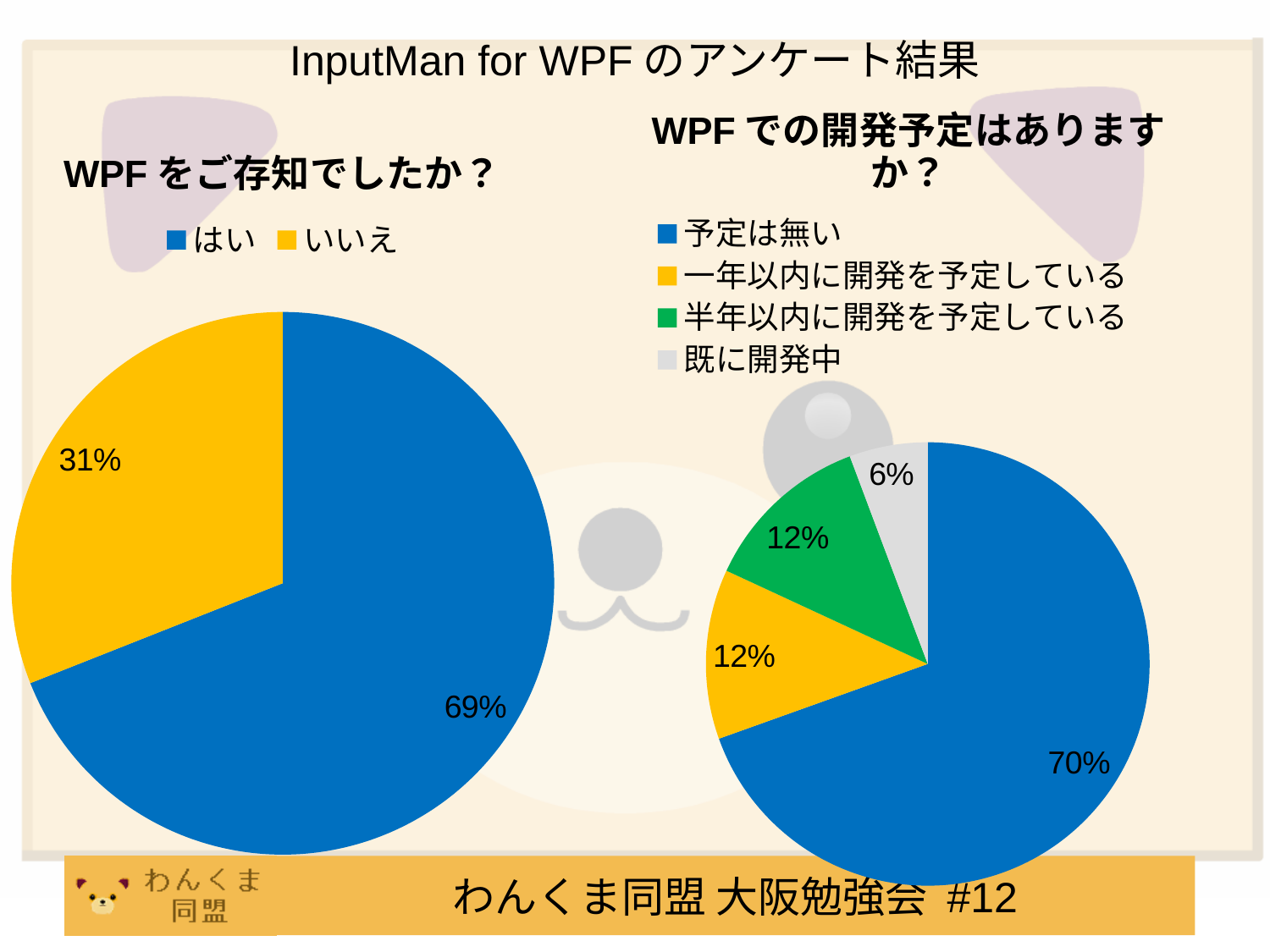

# InputMan for WPFのアンケート結果

### Chart:

| Category | WPFでの開発予定はありますか？ |
|---|---|
| 予定は無い | 73.0 |
| 一年以内に開発を予定している | 13.0 |
| 半年以内に開発を予定している | 13.0 |
| 既に開発中 | 6.0 |

### Chart:

| Category | WPFをご存知でしたか？ |
|---|---|
| はい | 69.0 |
| いいえ | 31.0 |